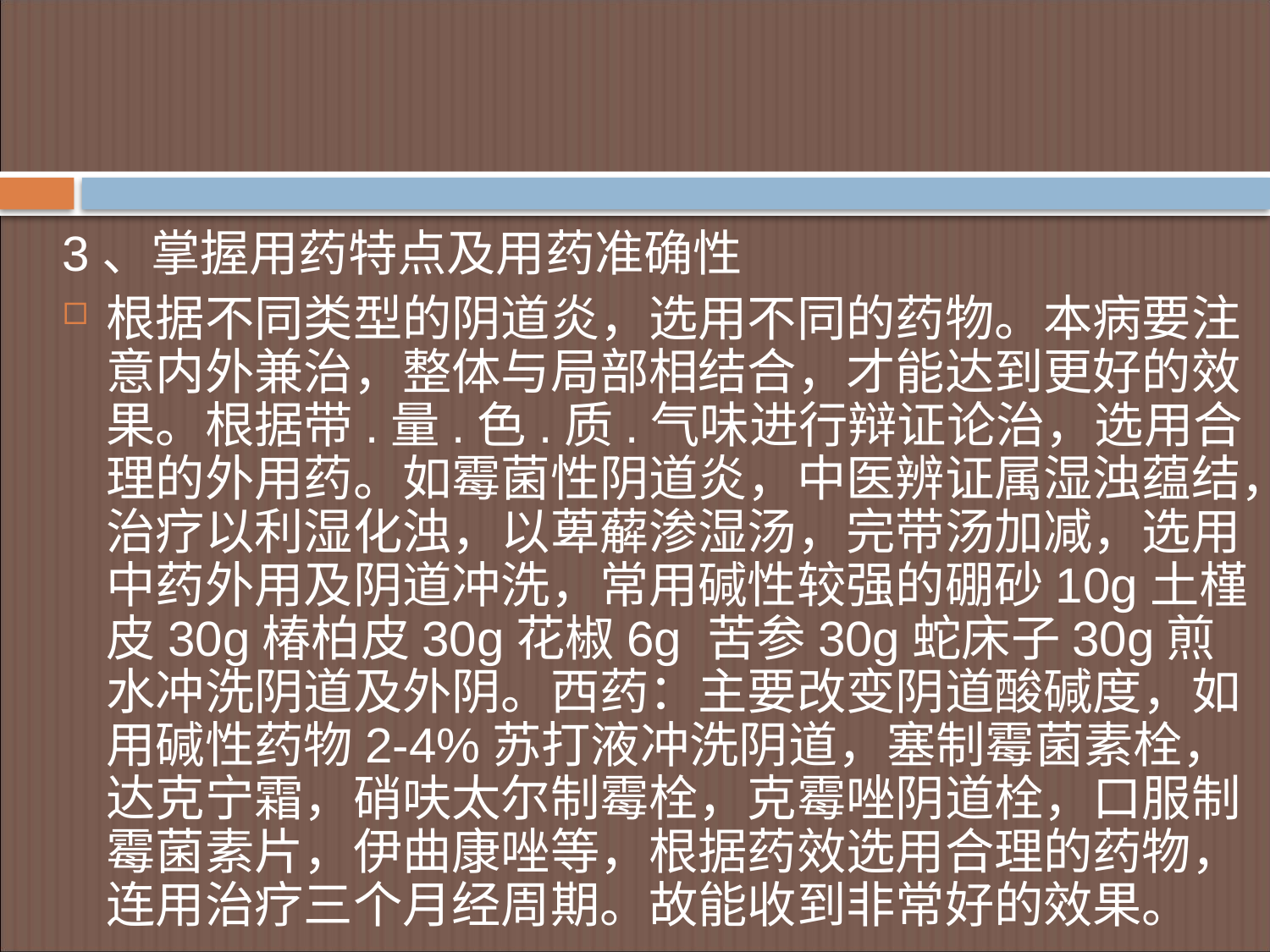

#
3、掌握用药特点及用药准确性
根据不同类型的阴道炎，选用不同的药物。本病要注意内外兼治，整体与局部相结合，才能达到更好的效果。根据带.量.色.质.气味进行辩证论治，选用合理的外用药。如霉菌性阴道炎，中医辨证属湿浊蕴结，治疗以利湿化浊，以萆薢渗湿汤，完带汤加减，选用中药外用及阴道冲洗，常用碱性较强的硼砂10g土槿 皮30g椿柏皮30g花椒6g 苦参30g蛇床子30g煎水冲洗阴道及外阴。西药：主要改变阴道酸碱度，如用碱性药物2-4%苏打液冲洗阴道，塞制霉菌素栓，达克宁霜，硝呋太尔制霉栓，克霉唑阴道栓，口服制霉菌素片，伊曲康唑等，根据药效选用合理的药物，连用治疗三个月经周期。故能收到非常好的效果。